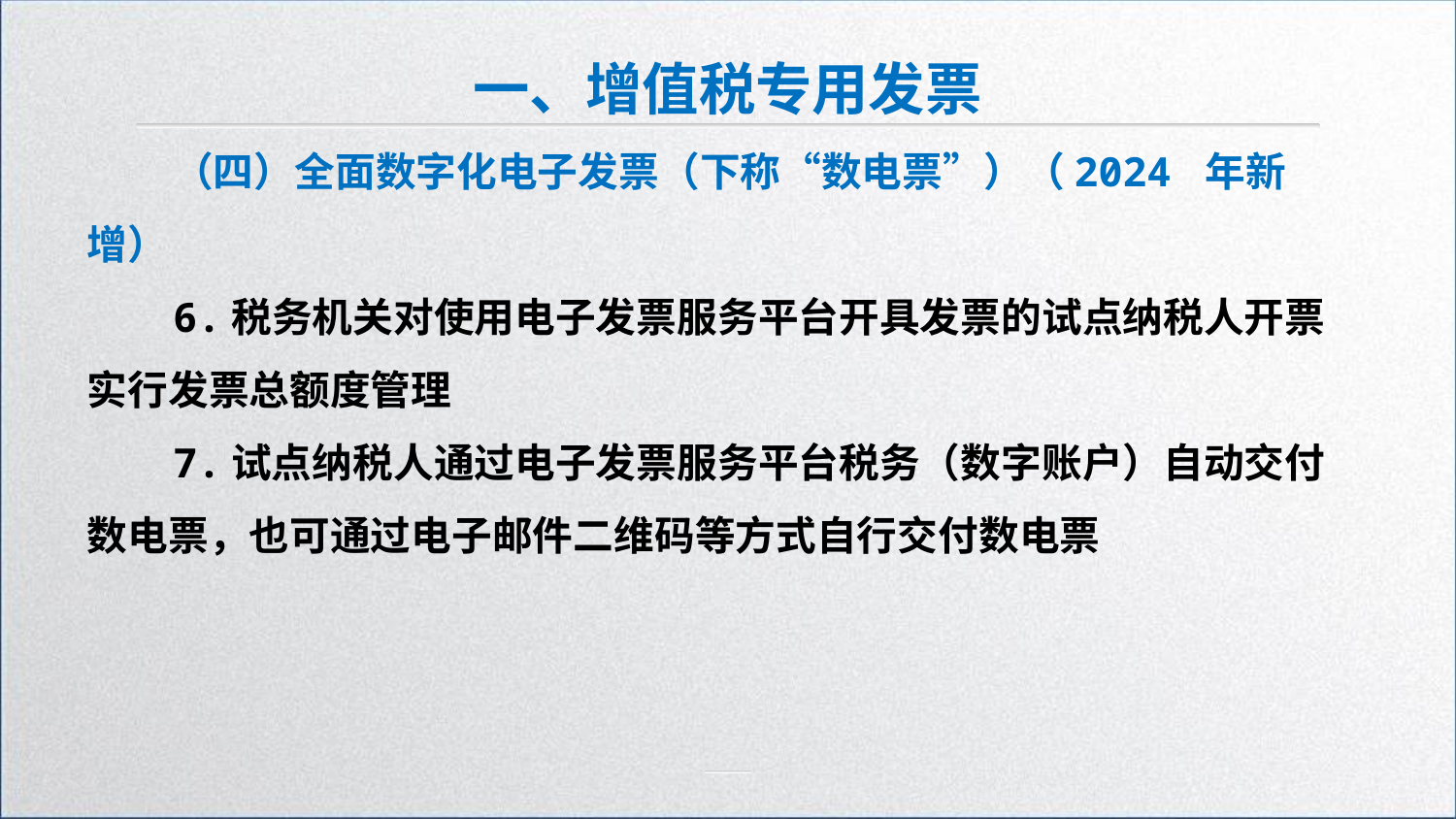

一、增值税专用发票
（四）全面数字化电子发票（下称“数电票”）（2024 年新增）
6.税务机关对使用电子发票服务平台开具发票的试点纳税人开票实行发票总额度管理
7.试点纳税人通过电子发票服务平台税务（数字账户）自动交付数电票，也可通过电子邮件二维码等方式自行交付数电票